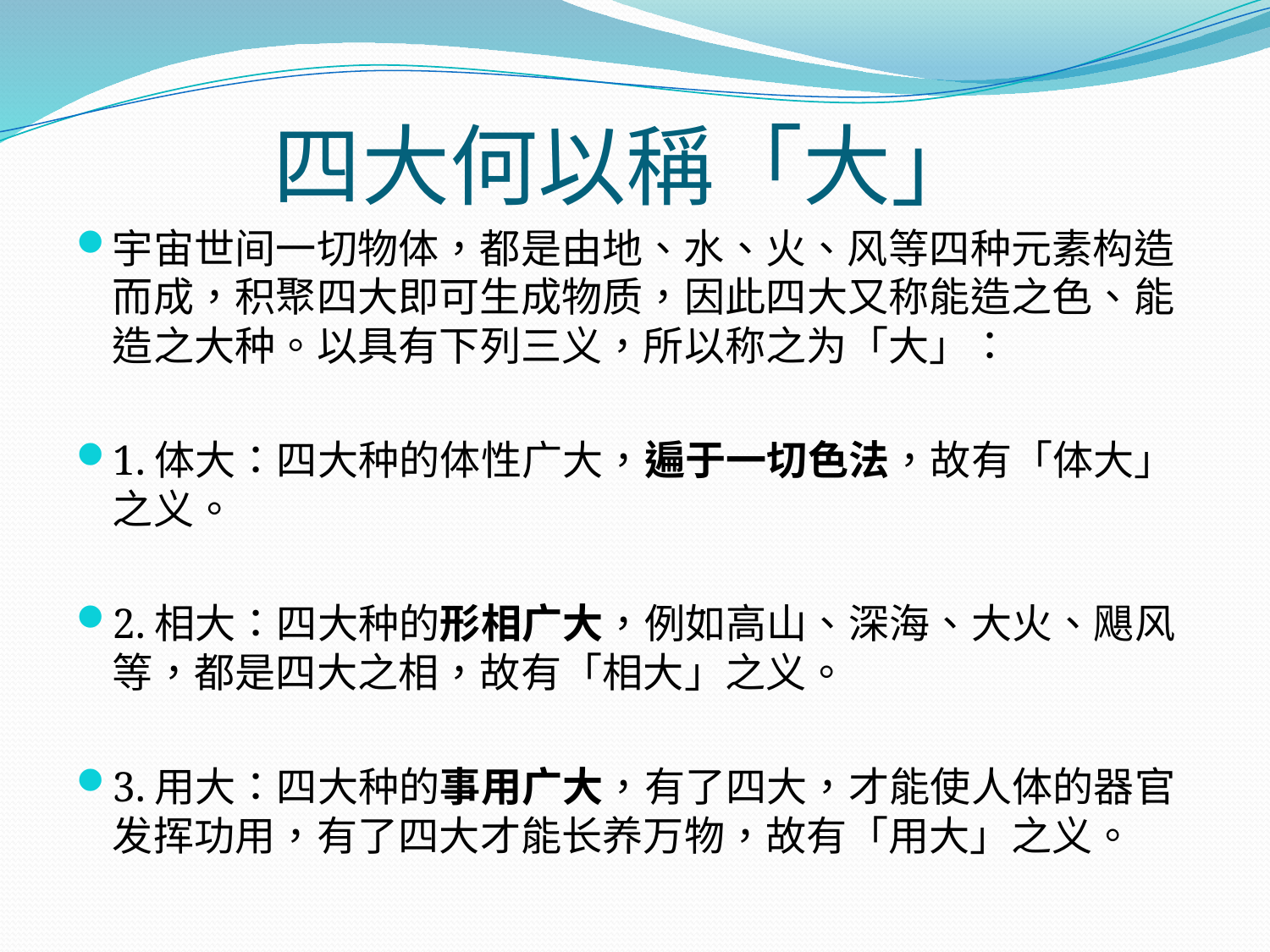

# 四大何以稱「大」
宇宙世间一切物体，都是由地、水、火、风等四种元素构造而成，积聚四大即可生成物质，因此四大又称能造之色、能造之大种。以具有下列三义，所以称之为「大」：

1.体大：四大种的体性广大，遍于一切色法，故有「体大」之义。

2.相大：四大种的形相广大，例如高山、深海、大火、飓风等，都是四大之相，故有「相大」之义。

3.用大：四大种的事用广大，有了四大，才能使人体的器官发挥功用，有了四大才能长养万物，故有「用大」之义。